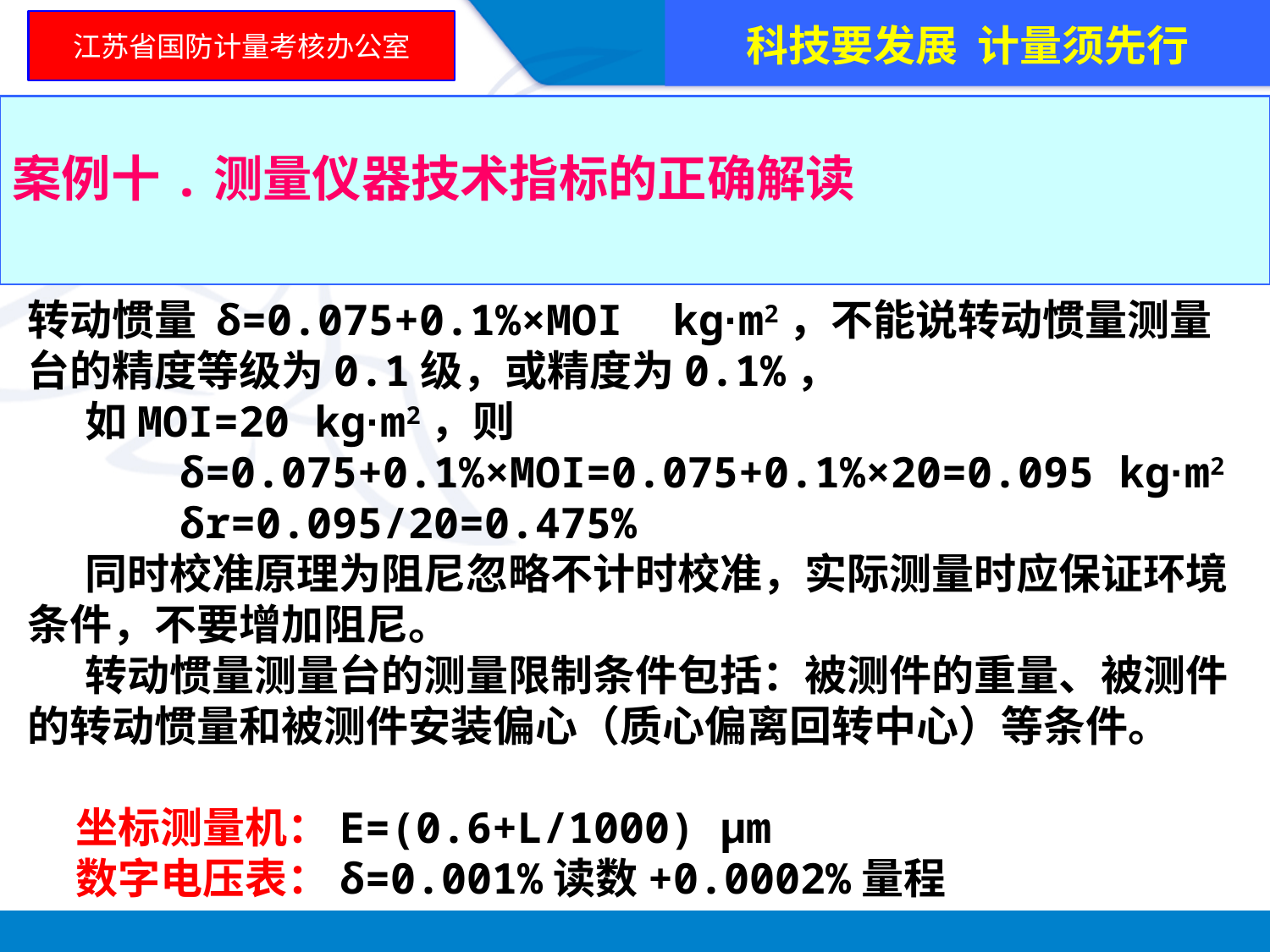

科技要发展  计量须先行
江苏省国防计量考核办公室
案例十.测量仪器技术指标的正确解读

转动惯量 δ=0.075+0.1%×MOI  kg·m2，不能说转动惯量测量台的精度等级为0.1级，或精度为0.1%，
     如MOI=20 kg·m2，则
      δ=0.075+0.1%×MOI=0.075+0.1%×20=0.095 kg·m2
      δr=0.095/20=0.475%
     同时校准原理为阻尼忽略不计时校准，实际测量时应保证环境条件，不要增加阻尼。
     转动惯量测量台的测量限制条件包括：被测件的重量、被测件的转动惯量和被测件安装偏心（质心偏离回转中心）等条件。

    坐标测量机：E=(0.6+L/1000) μm
    数字电压表：δ=0.001%读数+0.0002%量程